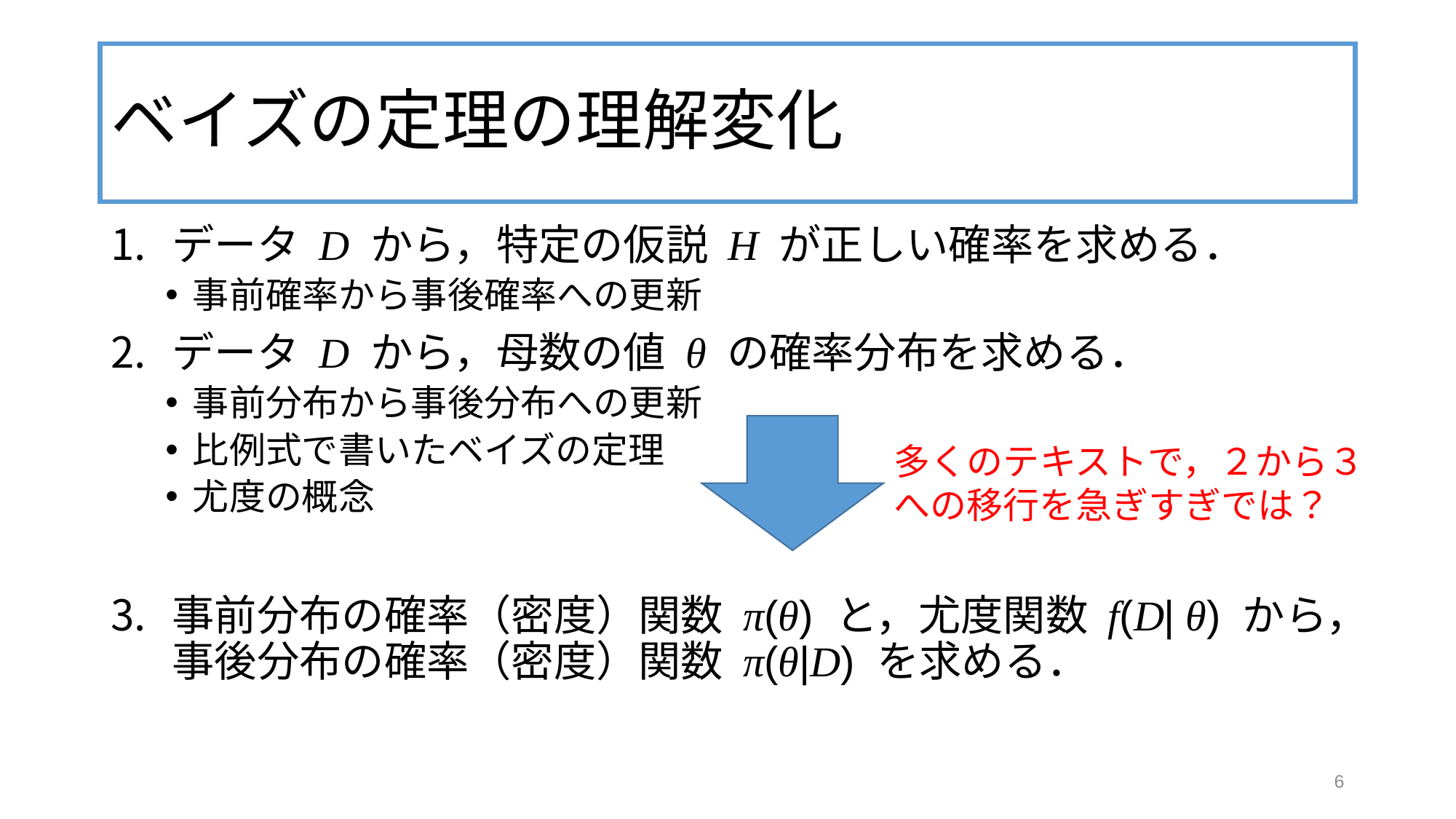

# ベイズの定理の理解変化
データ D から，特定の仮説 H が正しい確率を求める．
事前確率から事後確率への更新
データ D から，母数の値 θ の確率分布を求める．
事前分布から事後分布への更新
比例式で書いたベイズの定理
尤度の概念

事前分布の確率（密度）関数 π(θ) と，尤度関数 f(D| θ) から，事後分布の確率（密度）関数 π(θ|D) を求める．

多くのテキストで，２から３への移行を急ぎすぎでは？
6